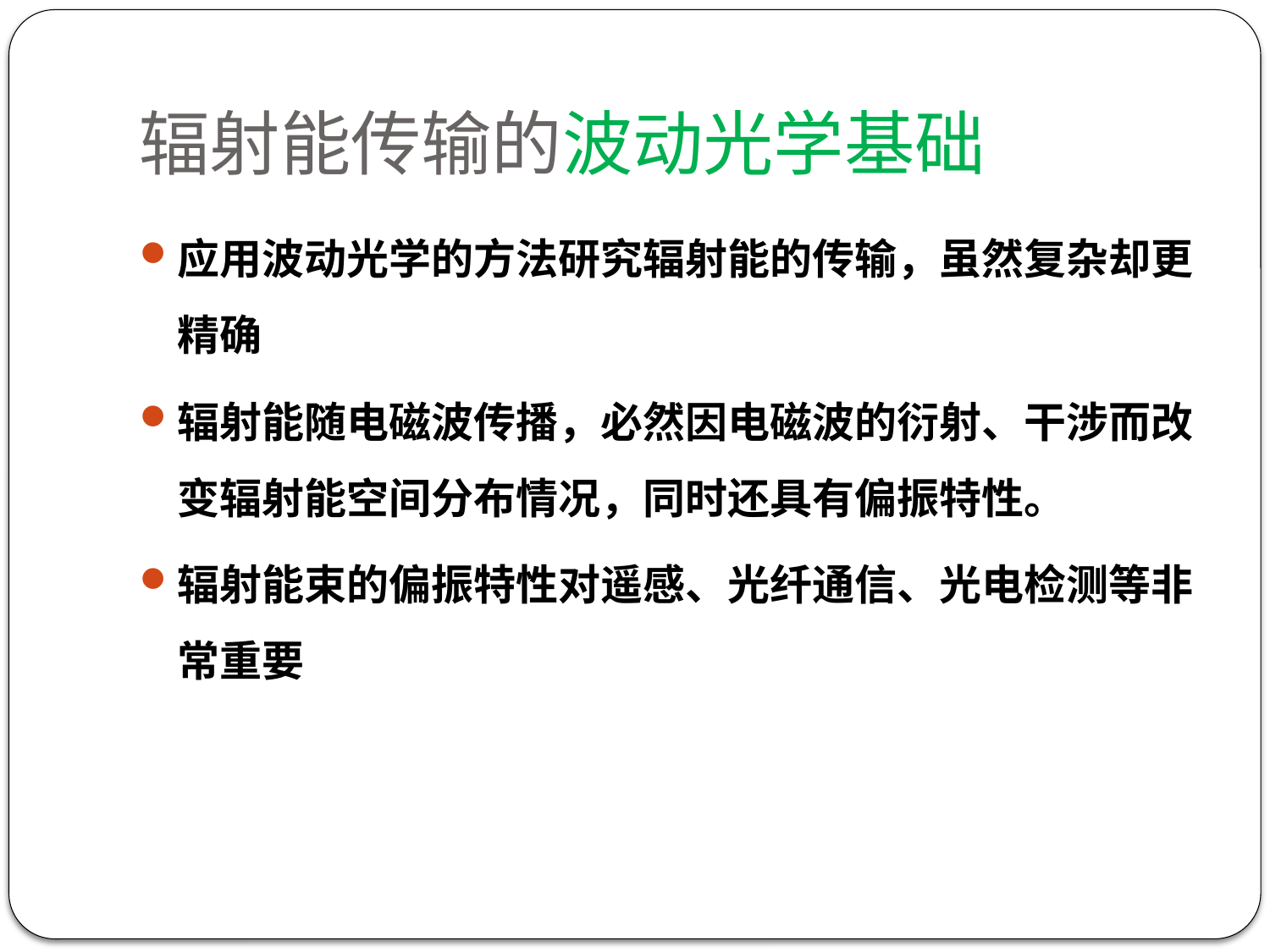

# 辐射能传输的波动光学基础
应用波动光学的方法研究辐射能的传输，虽然复杂却更精确
辐射能随电磁波传播，必然因电磁波的衍射、干涉而改变辐射能空间分布情况，同时还具有偏振特性。
辐射能束的偏振特性对遥感、光纤通信、光电检测等非常重要